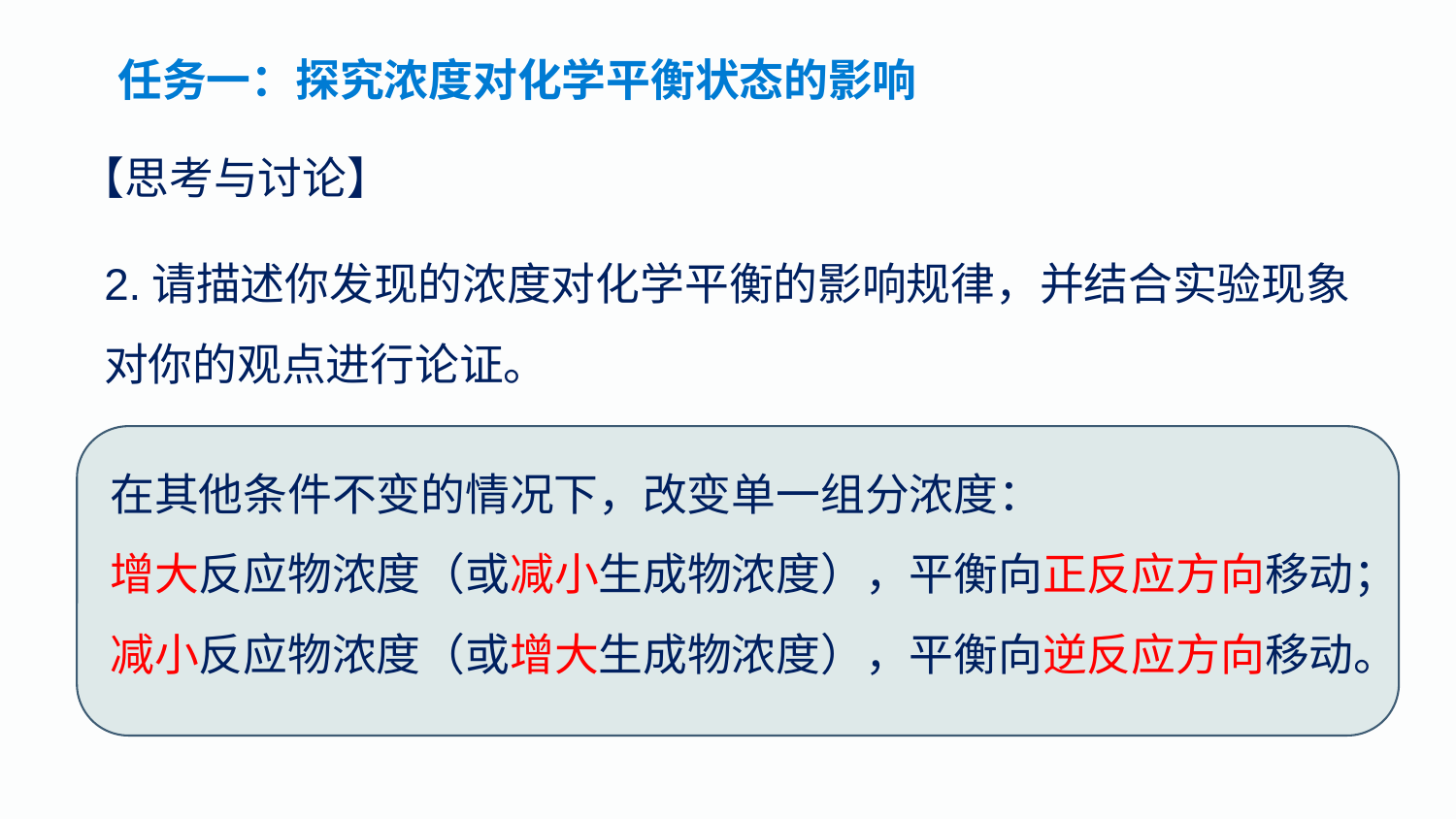

任务一：探究浓度对化学平衡状态的影响
【思考与讨论】
2.请描述你发现的浓度对化学平衡的影响规律，并结合实验现象对你的观点进行论证。

在其他条件不变的情况下，改变单一组分浓度：
增大反应物浓度（或减小生成物浓度），平衡向正反应方向移动；
减小反应物浓度（或增大生成物浓度），平衡向逆反应方向移动。